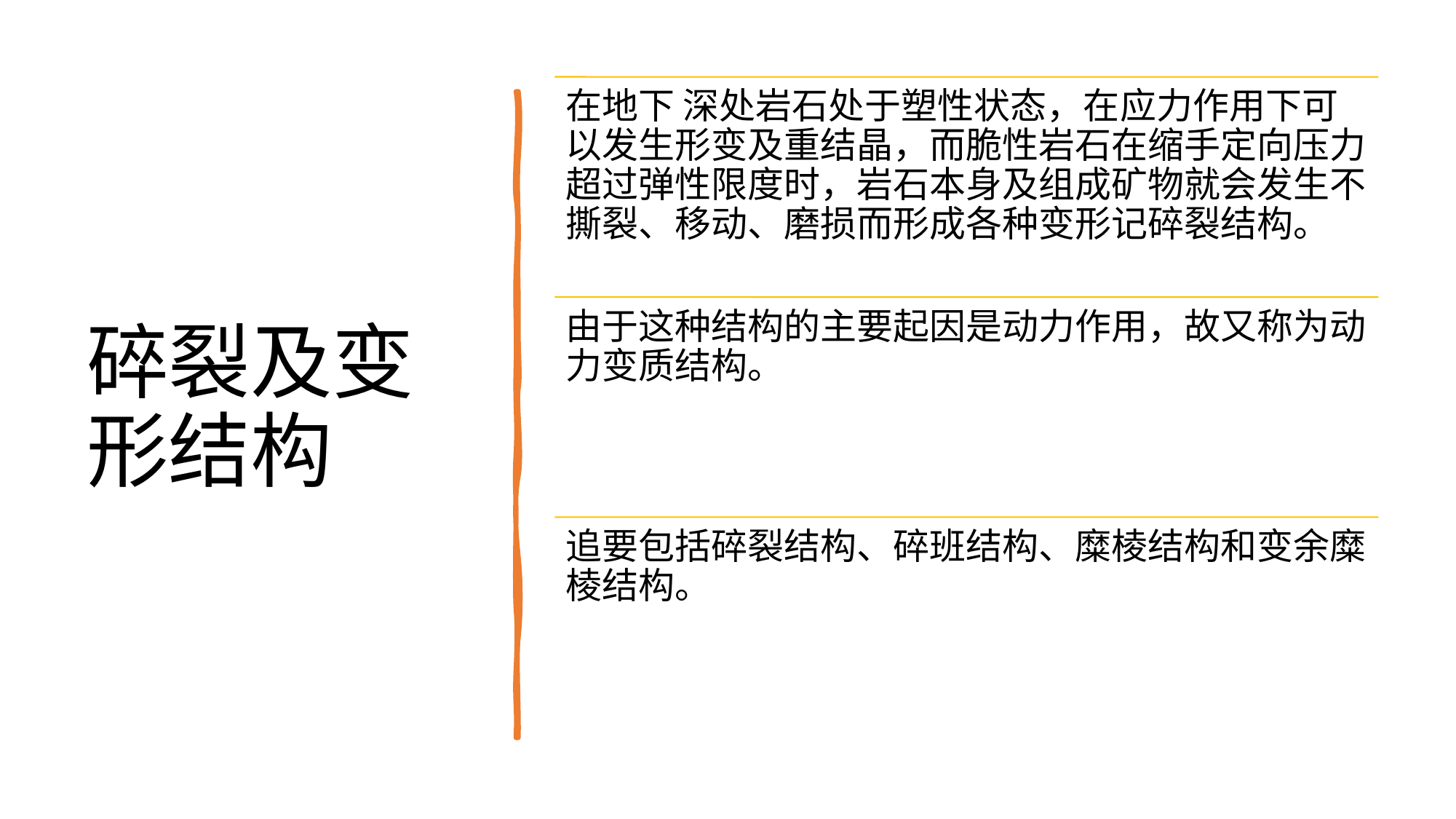

在地下 深处岩石处于塑性状态，在应力作用下可以发生形变及重结晶，而脆性岩石在缩手定向压力超过弹性限度时，岩石本身及组成矿物就会发生不撕裂、移动、磨损而形成各种变形记碎裂结构。
由于这种结构的主要起因是动力作用，故又称为动力变质结构。
追要包括碎裂结构、碎班结构、糜棱结构和变余糜棱结构。
# 碎裂及变形结构